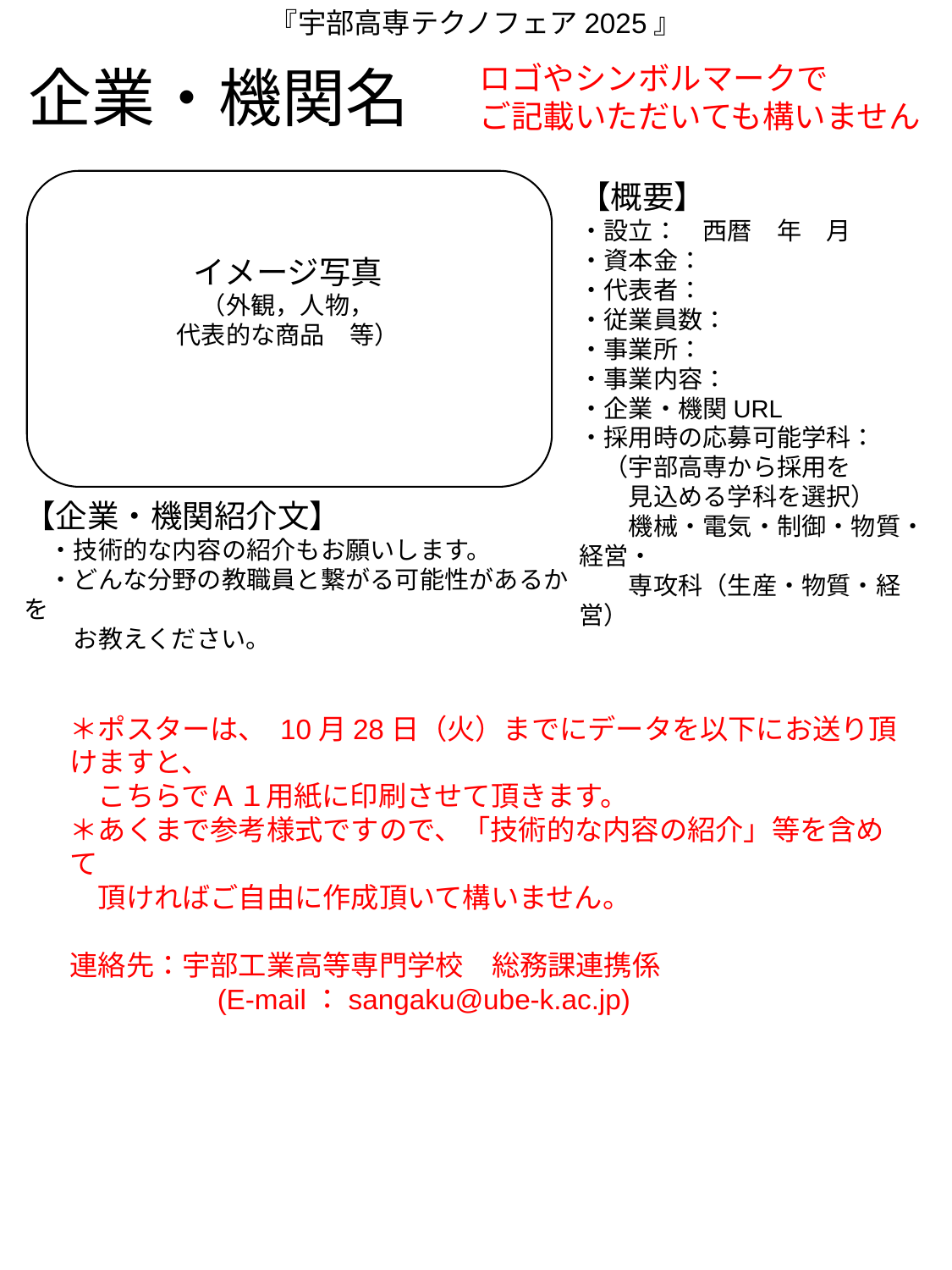

『宇部高専テクノフェア2025』
企業・機関名
ロゴやシンボルマークで
ご記載いただいても構いません

【概要】
・設立：　西暦　年　月
・資本金：
・代表者：
・従業員数：
・事業所：
・事業内容：
・企業・機関URL
・採用時の応募可能学科：
　（宇部高専から採用を
　　見込める学科を選択）
　　機械・電気・制御・物質・経営・
　　専攻科（生産・物質・経営）
イメージ写真
（外観，人物，
代表的な商品　等）
【企業・機関紹介文】
　・技術的な内容の紹介もお願いします。
　・どんな分野の教職員と繋がる可能性があるかを
　　お教えください。
＊ポスターは、 10月28日（火）までにデータを以下にお送り頂けますと、
　こちらでＡ１用紙に印刷させて頂きます。
＊あくまで参考様式ですので、「技術的な内容の紹介」等を含めて
　頂ければご自由に作成頂いて構いません。

連絡先：宇部工業高等専門学校　総務課連携係
　　　　　(E-mail：sangaku@ube-k.ac.jp)